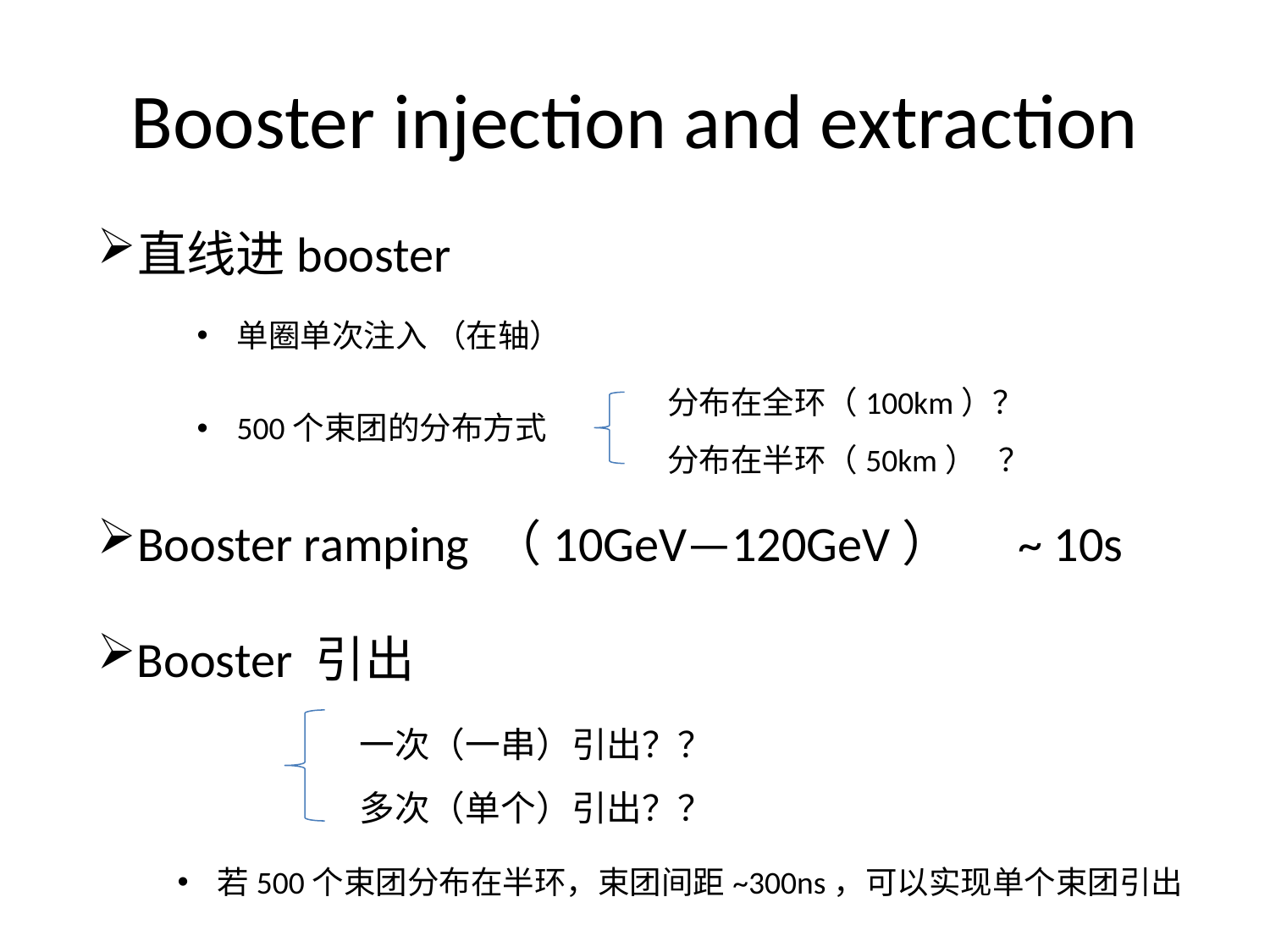

# Booster injection and extraction
直线进booster
单圈单次注入 （在轴）
分布在全环（100km）？
分布在半环（50km）   ？

500个束团的分布方式
Booster ramping （10GeV—120GeV）     ~ 10s
Booster 引出
一次（一串）引出？？
多次（单个）引出？？

若500个束团分布在半环，束团间距~300ns，可以实现单个束团引出